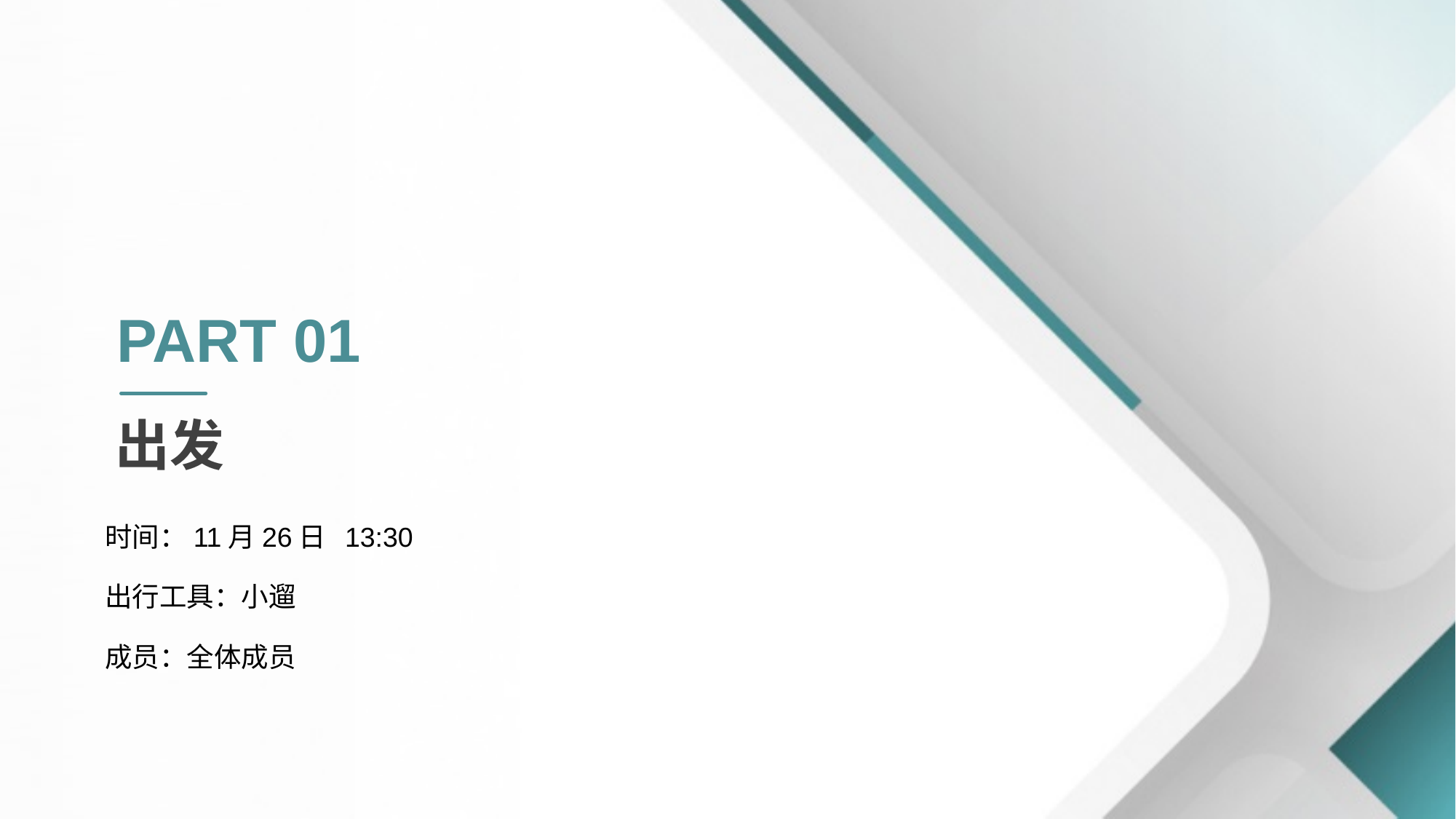

PART 01
出发
时间：11月26日  13:30
出行工具：小遛
成员：全体成员